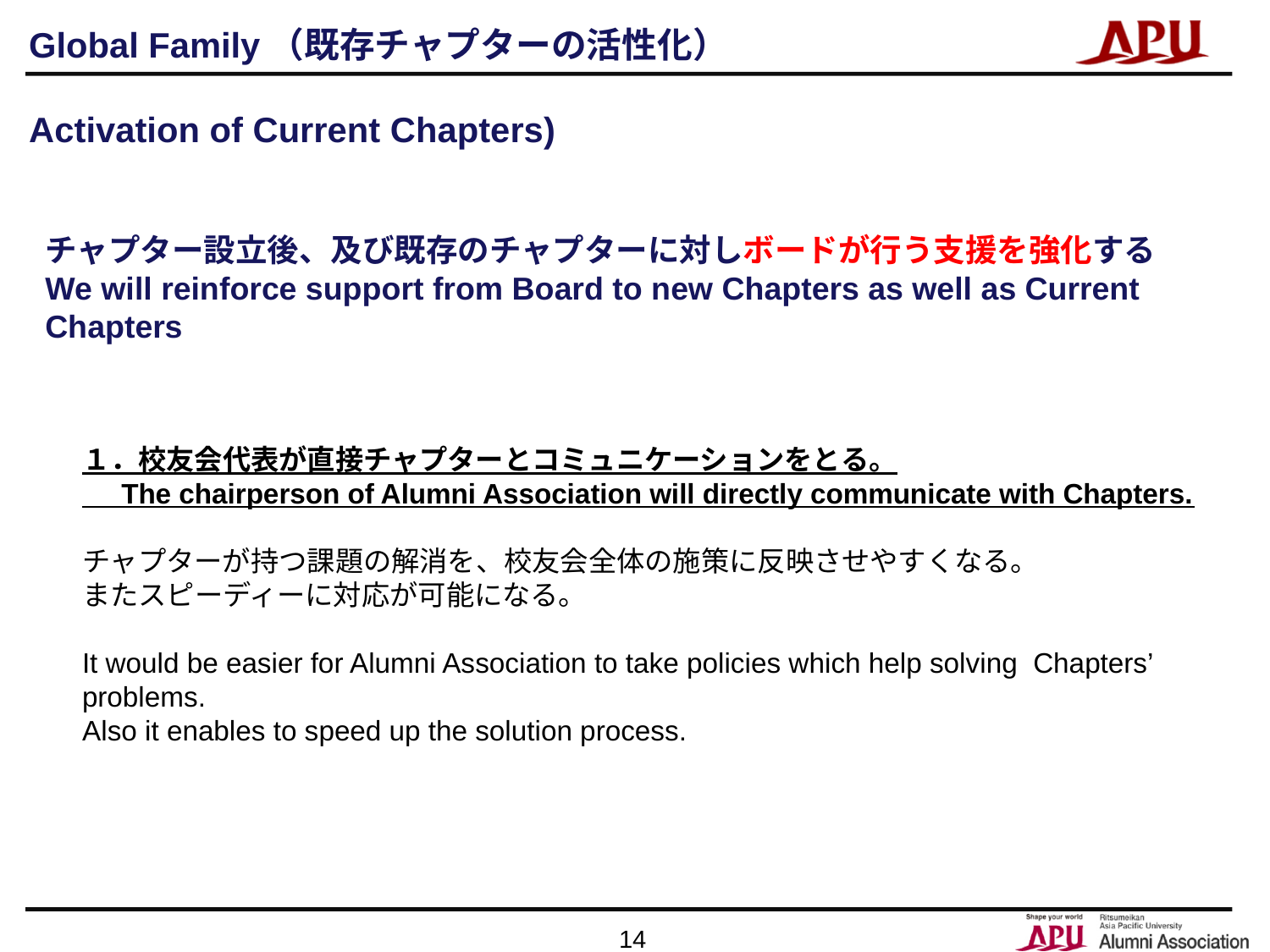

Global Family（既存チャプターの活性化）

Activation of Current Chapters)

チャプター設立後、及び既存のチャプターに対しボードが行う支援を強化する
We will reinforce support from Board to new Chapters as well as Current Chapters
１．校友会代表が直接チャプターとコミュニケーションをとる。
     The chairperson of Alumni Association will directly communicate with Chapters.

チャプターが持つ課題の解消を、校友会全体の施策に反映させやすくなる。
またスピーディーに対応が可能になる。

It would be easier for Alumni Association to take policies which help solving  Chapters’ problems.
Also it enables to speed up the solution process.

14